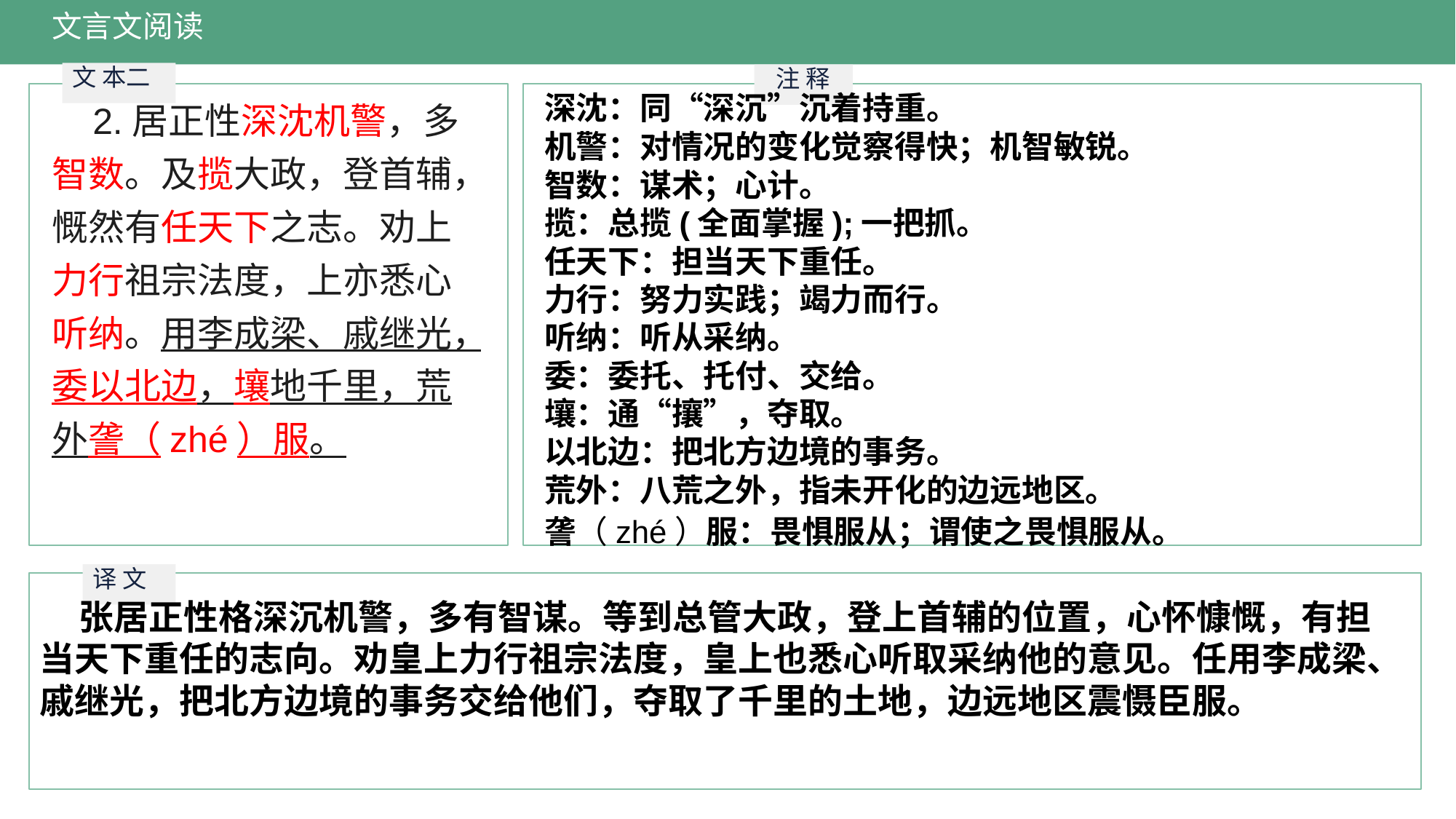

文言文阅读
文 本二

注 释

深沈：同“深沉”沉着持重。
机警：对情况的变化觉察得快；机智敏锐。
智数：谋术；心计。
揽：总揽(全面掌握);一把抓。
任天下：担当天下重任。
力行：努力实践；竭力而行。
听纳：听从采纳。
委：委托、托付、交给。
壤：通“攘”，夺取。
以北边：把北方边境的事务。
荒外：八荒之外，指未开化的边远地区。
詟（‌zhé）服‌：畏惧服从‌；谓使之畏惧服从。‌

    2.居正性深沈机警，多智数。及揽大政，登首辅，慨然有任天下之志。劝上力行祖宗法度，上亦悉心听纳。用李成梁、戚继光，委以北边，壤地千里，荒外詟（‌zhé）服。

译 文

    张居正性格深沉机警，多有智谋。等到总管大政，登上首辅的位置，心怀慷慨，有担当天下重任的志向。劝皇上力行祖宗法度，皇上也悉心听取采纳他的意见。任用李成梁、戚继光，把北方边境的事务交给他们，夺取了千里的土地，边远地区震慑臣服。